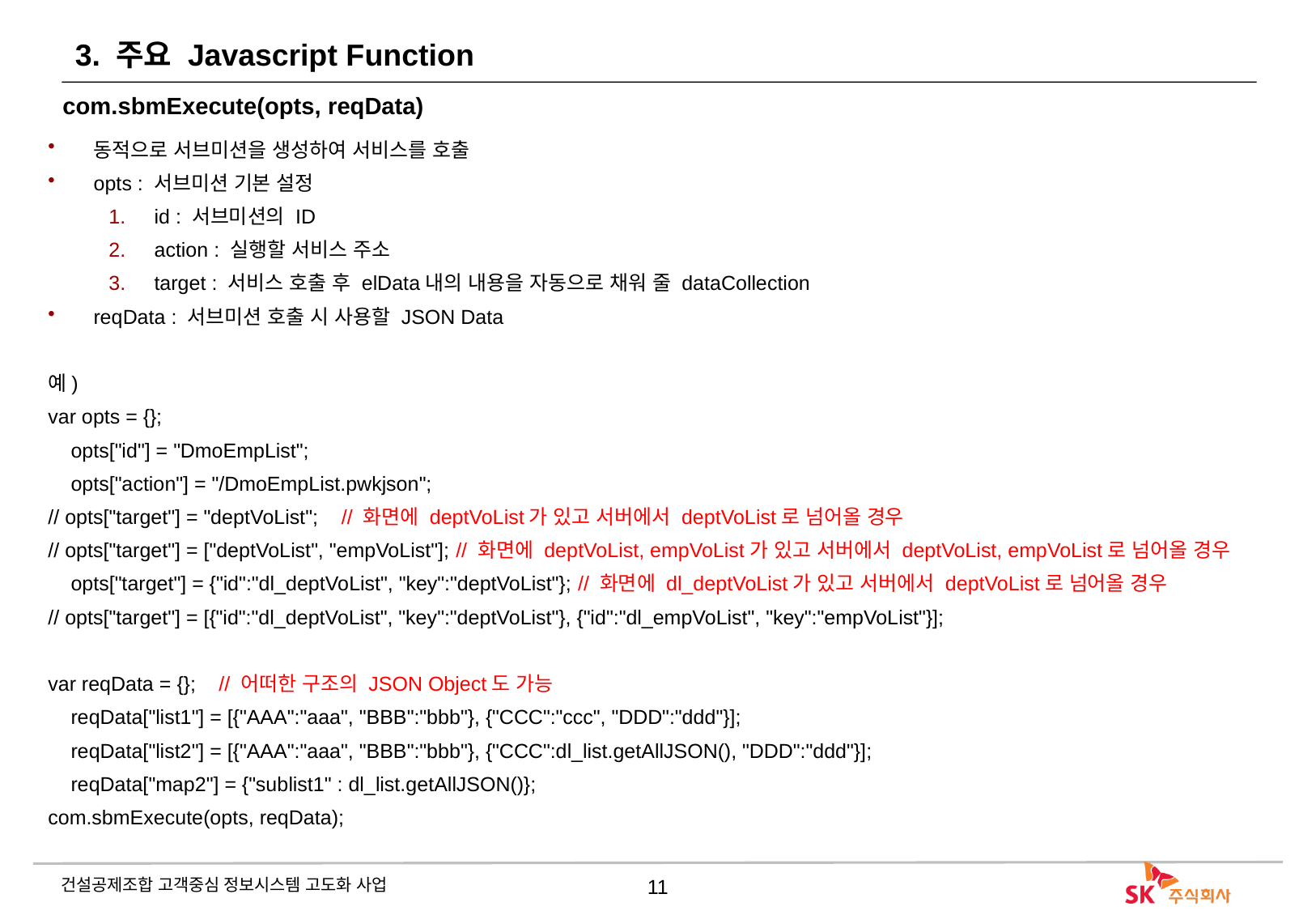

# 3. 주요 Javascript Function
com.sbmExecute(opts, reqData)
동적으로 서브미션을 생성하여 서비스를 호출
opts : 서브미션 기본 설정
id : 서브미션의 ID
action : 실행할 서비스 주소
target : 서비스 호출 후 elData내의 내용을 자동으로 채워 줄 dataCollection
reqData : 서브미션 호출 시 사용할 JSON Data

예)
var opts = {};
    opts["id"] = "DmoEmpList";
    opts["action"] = "/DmoEmpList.pwkjson";
// opts["target"] = "deptVoList";    // 화면에 deptVoList가 있고 서버에서 deptVoList로 넘어올 경우
// opts["target"] = ["deptVoList", "empVoList"]; // 화면에 deptVoList, empVoList가 있고 서버에서 deptVoList, empVoList로 넘어올 경우
    opts["target"] = {"id":"dl_deptVoList", "key":"deptVoList"}; // 화면에 dl_deptVoList가 있고 서버에서 deptVoList로 넘어올 경우
// opts["target"] = [{"id":"dl_deptVoList", "key":"deptVoList"}, {"id":"dl_empVoList", "key":"empVoList"}];

var reqData = {};    // 어떠한 구조의 JSON Object도 가능
    reqData["list1"] = [{"AAA":"aaa", "BBB":"bbb"}, {"CCC":"ccc", "DDD":"ddd"}];
    reqData["list2"] = [{"AAA":"aaa", "BBB":"bbb"}, {"CCC":dl_list.getAllJSON(), "DDD":"ddd"}];
    reqData["map2"] = {"sublist1" : dl_list.getAllJSON()};
com.sbmExecute(opts, reqData);